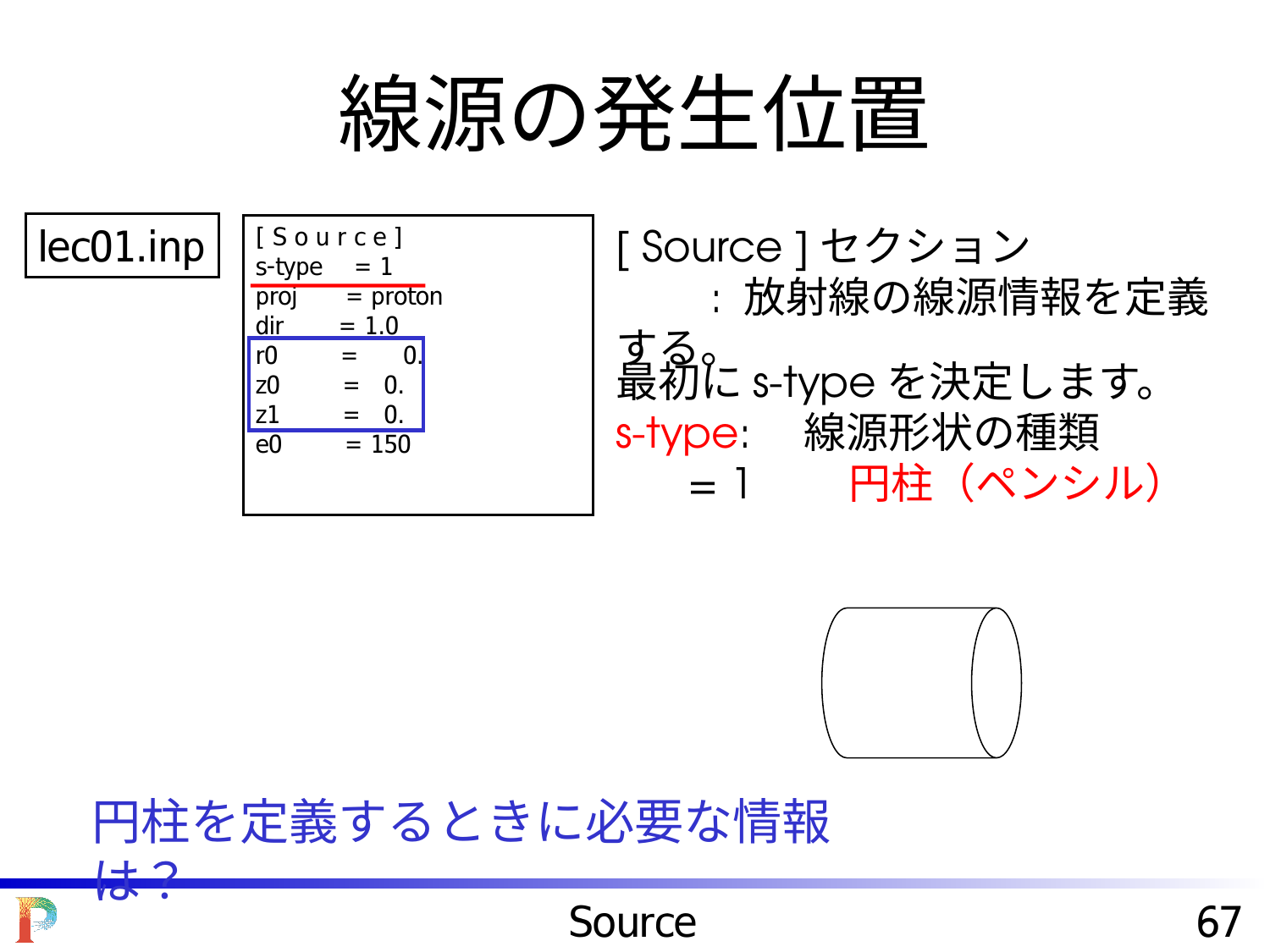

線源の発生位置
lec01.inp
[ Source ]セクション
　　: 放射線の線源情報を定義する。
[ S o u r c e ]
s-type    = 1
proj      = proton
dir       = 1.0
r0        = 　0.
z0        =   0.
z1        =   0.
e0        = 150

最初にs-typeを決定します。
s-type:　線源形状の種類
 　= 1　　円柱（ペンシル）

円柱を定義するときに必要な情報は？
Source